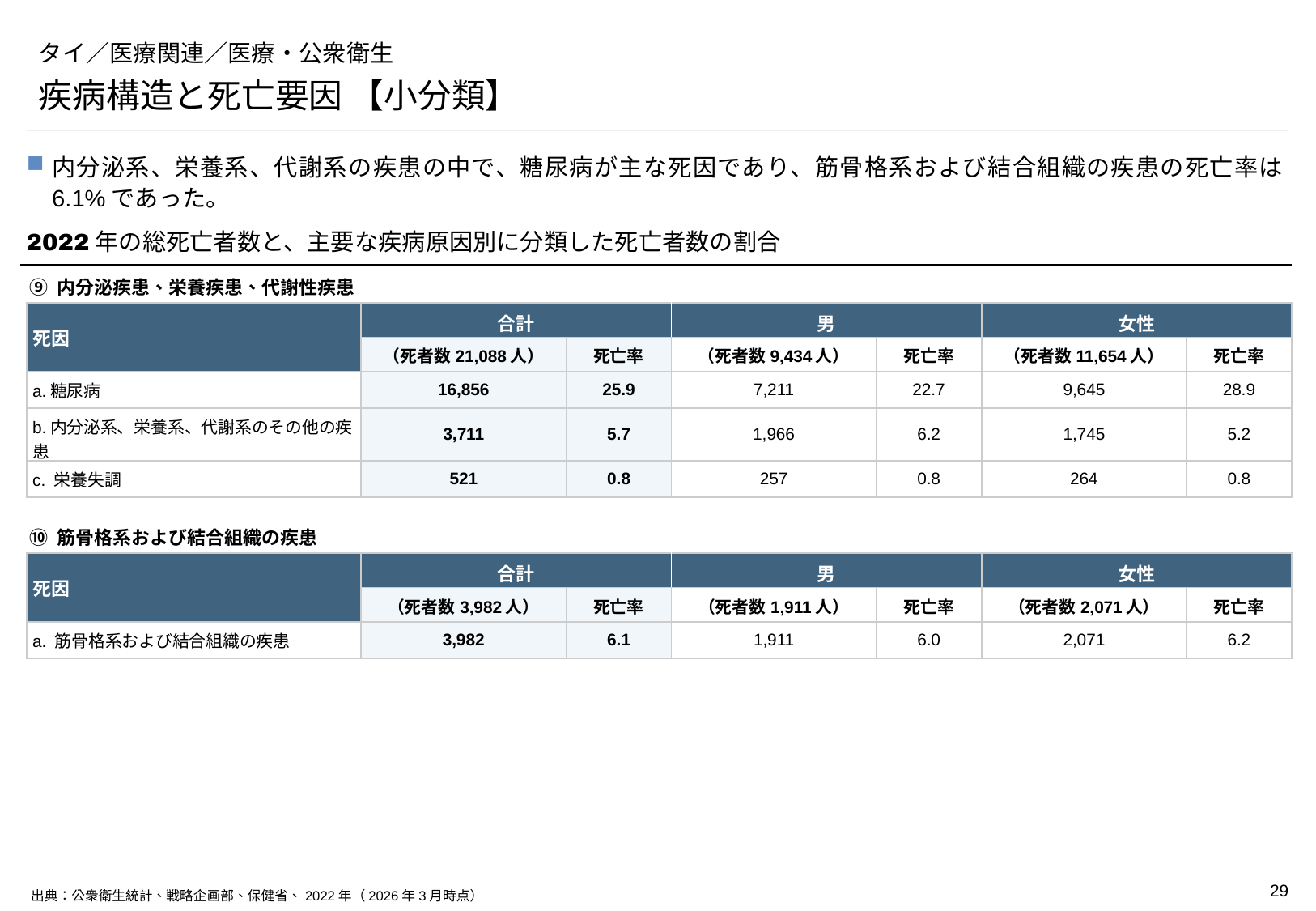

# タイ／医療関連／医療・公衆衛生
疾病構造と死亡要因 【小分類】
内分泌系、栄養系、代謝系の疾患の中で、糖尿病が主な死因であり、筋骨格系および結合組織の疾患の死亡率は6.1%であった。
2022年の総死亡者数と、主要な疾病原因別に分類した死亡者数の割合
⑨ 内分泌疾患、栄養疾患、代謝性疾患
| 死因 | 合計 |  | 男 |  | 女性 |  |
| --- | --- | --- | --- | --- | --- | --- |
|  | （死者数21,088人） | 死亡率 | （死者数9,434人） | 死亡率 | （死者数11,654人） | 死亡率 |
| a.糖尿病 | 16,856 | 25.9 | 7,211 | 22.7 | 9,645 | 28.9 |
| b.内分泌系、栄養系、代謝系のその他の疾患 | 3,711 | 5.7 | 1,966 | 6.2 | 1,745 | 5.2 |
| c. 栄養失調 | 521 | 0.8 | 257 | 0.8 | 264 | 0.8 |
➉ 筋骨格系および結合組織の疾患
| 死因 | 合計 |  | 男 |  | 女性 |  |
| --- | --- | --- | --- | --- | --- | --- |
|  | （死者数3,982人） | 死亡率 | （死者数1,911人） | 死亡率 | （死者数2,071人） | 死亡率 |
| a. 筋骨格系および結合組織の疾患 | 3,982 | 6.1 | 1,911 | 6.0 | 2,071 | 6.2 |
出典：公衆衛生統計、戦略企画部、保健省、2022年（2026年3月時点）